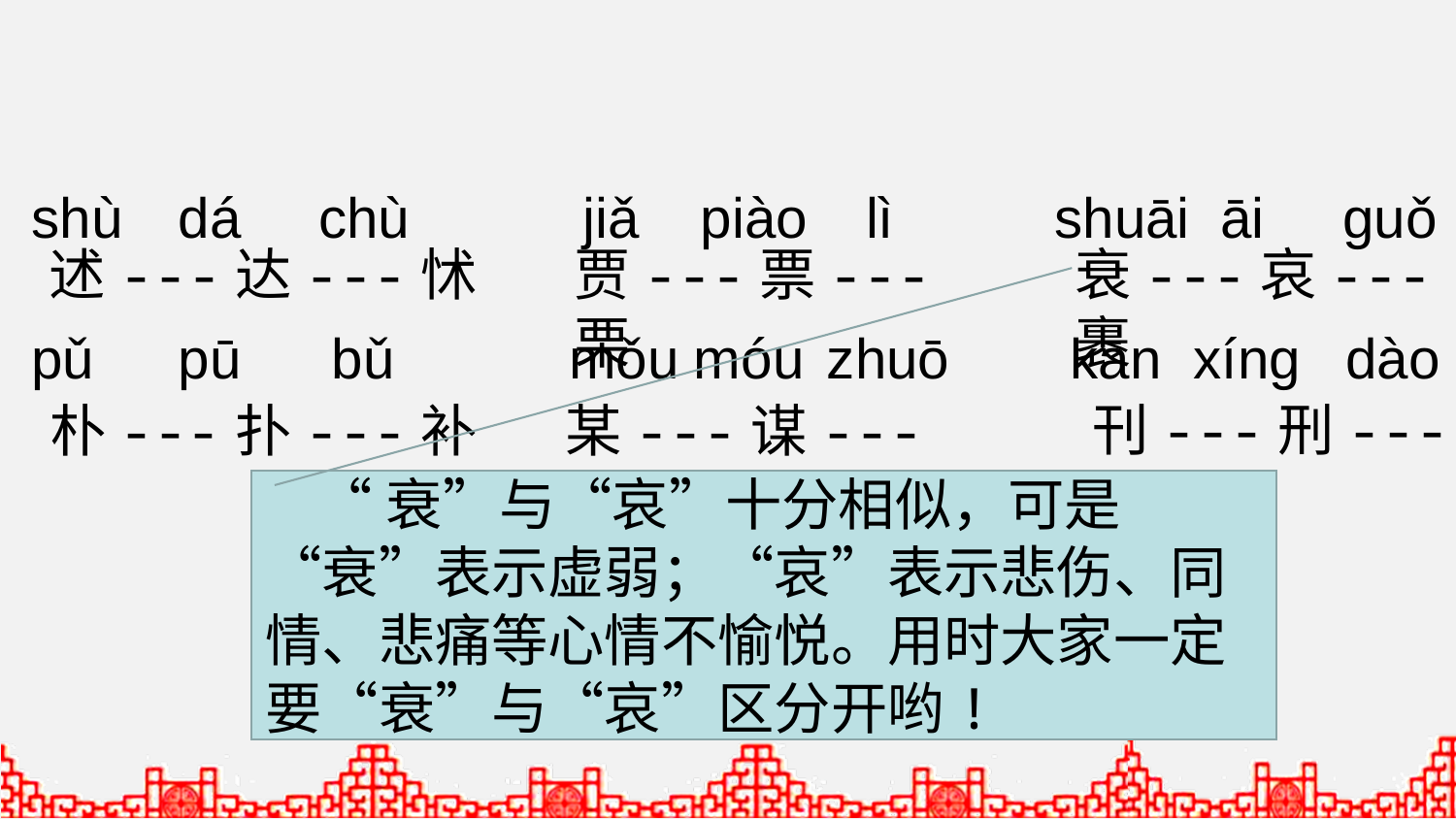

shù
dá
chù
jiǎ
piào
lì
shuāi
āi
guǒ
述---达---怵
贾---票---栗
衰---哀---裹
pǔ
pū
bǔ
mǒu
móu
zhuō
kān
xíng
dào
刊---刑---到
朴---扑---补
某---谋---桌
    “衰”与“哀”十分相似，可是“衰”表示虚弱；“哀”表示悲伤、同情、悲痛等心情不愉悦。用时大家一定要“衰”与“哀”区分开哟!